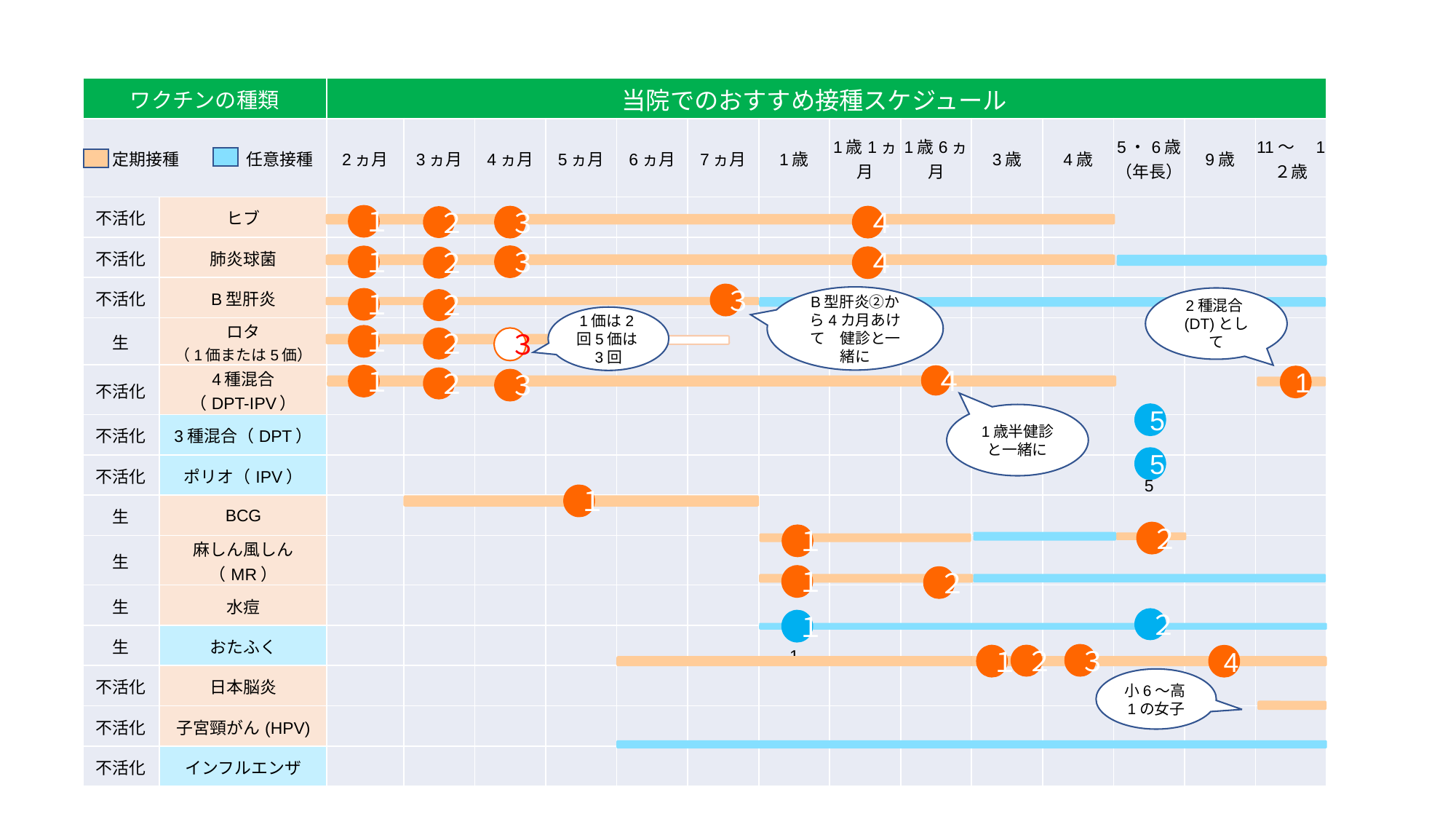

| ワクチンの種類 |  | 当院でのおすすめ接種スケジュール |  |  |  |  |  |  |  |  |  |  |  |  |  |
| --- | --- | --- | --- | --- | --- | --- | --- | --- | --- | --- | --- | --- | --- | --- | --- |
| 定期接種　　　　任意接種 |  | 2ヵ月 | 3ヵ月 | 4ヵ月 | 5ヵ月 | 6ヵ月 | 7ヵ月 | 1歳 | 1歳1ヵ月 | 1歳6ヵ月 | 3歳 | 4歳 | 5・6歳（年長） | 9歳 | 11～　1２歳 |
| 不活化 | ヒブ |  |  |  |  |  |  |  |  |  |  |  |  |  |  |
| 不活化 | 肺炎球菌 |  |  |  |  |  |  |  |  |  |  |  |  |  |  |
| 不活化 | B型肝炎 |  |  |  |  |  |  |  |  |  |  |  |  |  |  |
| 生 | ロタ （1価または5価） |  |  |  |  |  |  |  |  |  |  |  |  |  |  |
| 不活化 | 4種混合 （DPT-IPV） |  |  |  |  |  |  |  |  |  |  |  |  |  |  |
| 不活化 | 3種混合（DPT） |  |  |  |  |  |  |  |  |  |  |  |  |  |  |
| 不活化 | ポリオ（IPV） |  |  |  |  |  |  |  |  |  |  |  | 5 |  |  |
| 生 | BCG |  |  |  |  |  |  |  |  |  |  |  |  |  |  |
| 生 | 麻しん風しん（MR） |  |  |  |  |  |  | 1 |  |  |  |  |  |  |  |
| 生 | 水痘 |  |  |  |  |  |  |  |  |  |  |  |  |  |  |
| 生 | おたふく |  |  |  |  |  |  | 1 |  |  |  |  |  |  |  |
| 不活化 | 日本脳炎 |  |  |  |  |  |  |  |  |  |  |  |  |  |  |
| 不活化 | 子宮頸がん(HPV) |  |  |  |  |  |  |  |  |  |  |  |  |  |  |
| 不活化 | インフルエンザ |  |  |  |  |  |  |  |  |  |  |  |  |  |  |

１
３
４
２

３
１
４
２

３
B型肝炎②から4カ月あけて　健診と一緒に
2種混合(DT)として
１
２

1価は2回5価は3回
１
２
３

１
４
1
２
３

5
1歳半健診と一緒に
5
１

２
１

１
２

２
１

３
２
１
4

小6～高1の女子